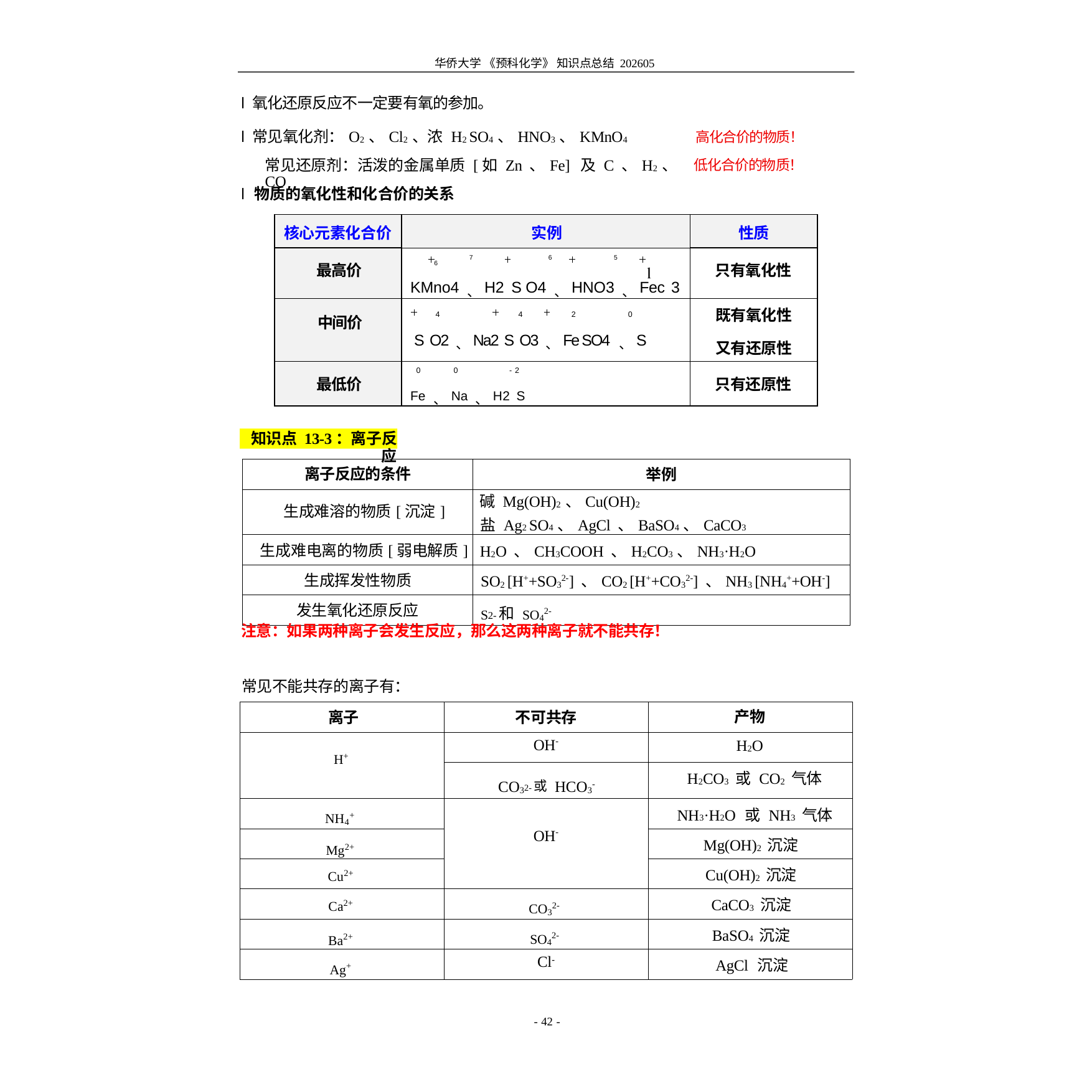

华侨大学 《预科化学》 知识点总结 202605

l 氧化还原反应不一定要有氧的参加。
| l 常见氧化剂：O2 、Cl2 、浓 H2 SO4 、HNO3 、KMnO4 | 高化合价的物质！ |
| --- | --- |
| 常见还原剂：活泼的金属单质 [如 Zn 、Fe] 及 C 、H2 、CO | 低化合价的物质！ |

l 物质的氧化性和化合价的关系
| 核心元素化合价 | 实例 | 性质 |
| --- | --- | --- |
| 最高价 | 7 6 5 6 KMno4 、H2 S O4 、HNO3 、Fec 3 | 只有氧化性 |
| 中间价 | 4 4 2 0 S O2 、Na2 S O3 、Fe SO4 、S | 既有氧化性 又有还原性 |
| 最低价 | 0 0 - 2 Fe 、Na 、H2 S | 只有还原性 |

知识点 13-3：离子反应
| 离子反应的条件 | 举例 |
| --- | --- |
| 生成难溶的物质[沉淀] | 碱 Mg(OH)2 、Cu(OH)2 盐 Ag2 SO4 、AgCl 、BaSO4 、CaCO3 |
| 生成难电离的物质[弱电解质] | H2O 、CH3COOH 、H2CO3 、NH3·H2O |
| 生成挥发性物质 | SO2 [H++SO32-] 、CO2 [H++CO32-] 、NH3 [NH4++OH-] |
| 发生氧化还原反应 | S2-和 SO42- |

注意：如果两种离子会发生反应，那么这两种离子就不能共存！

常见不能共存的离子有：
| 离子 | 不可共存 | 产物 |
| --- | --- | --- |
| H+ | OH- | H2O |
|  | CO32-或 HCO3- | H2CO3 或 CO2 气体 |
| NH4+ | OH- | NH3·H2O 或 NH3 气体 |
| Mg2+ |  | Mg(OH)2 沉淀 |
| Cu2+ |  | Cu(OH)2 沉淀 |
| Ca2+ | CO32- | CaCO3 沉淀 |
| Ba2+ | SO42- | BaSO4 沉淀 |
| Ag+ | Cl- | AgCl 沉淀 |

- 42 -